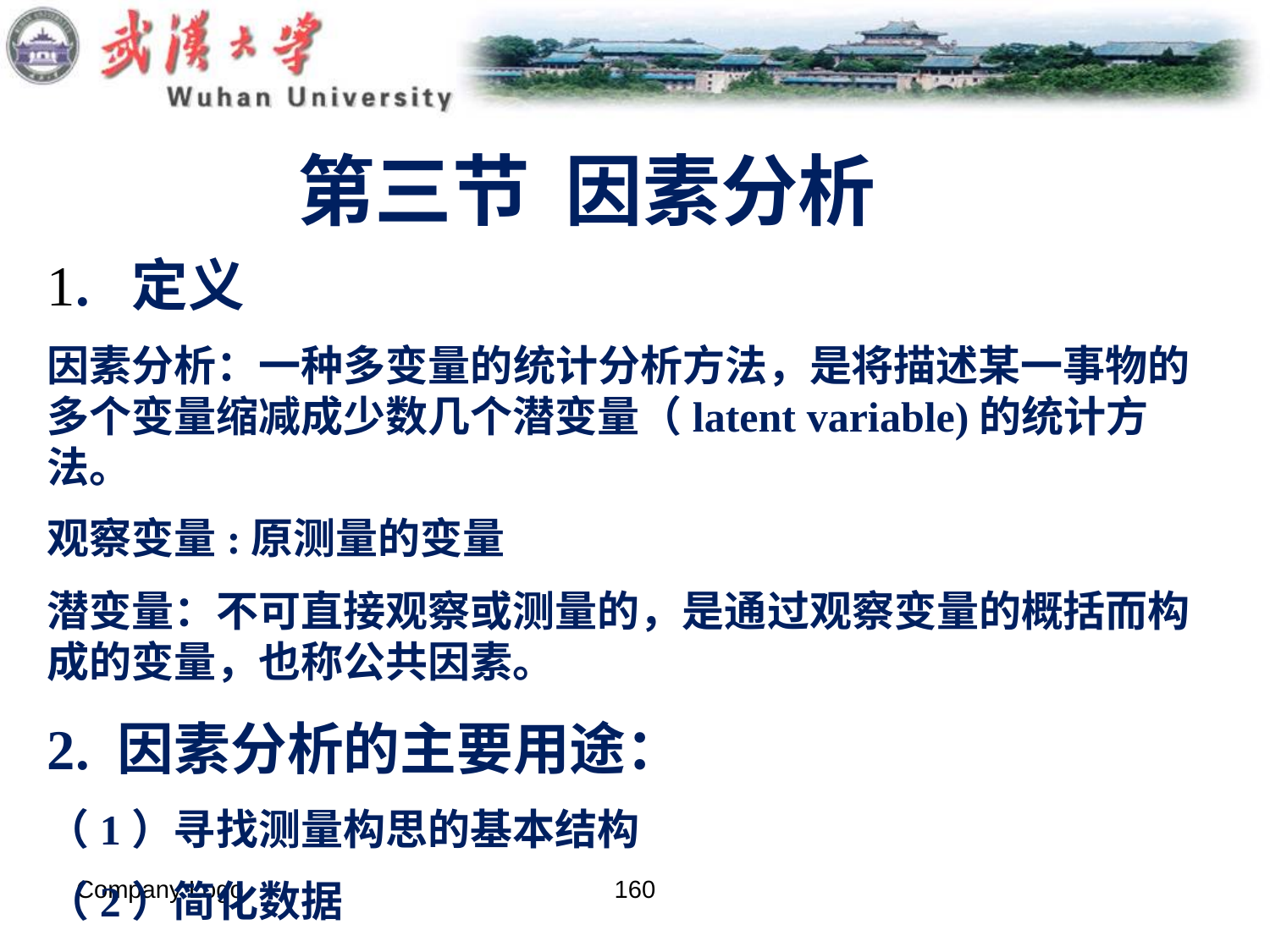

第三节  因素分析
1.  定义
因素分析：一种多变量的统计分析方法，是将描述某一事物的多个变量缩减成少数几个潜变量（latent variable)的统计方法。
观察变量:原测量的变量
潜变量：不可直接观察或测量的，是通过观察变量的概括而构成的变量，也称公共因素。
2. 因素分析的主要用途：
（1）寻找测量构思的基本结构
（2）简化数据
Company Logo
160